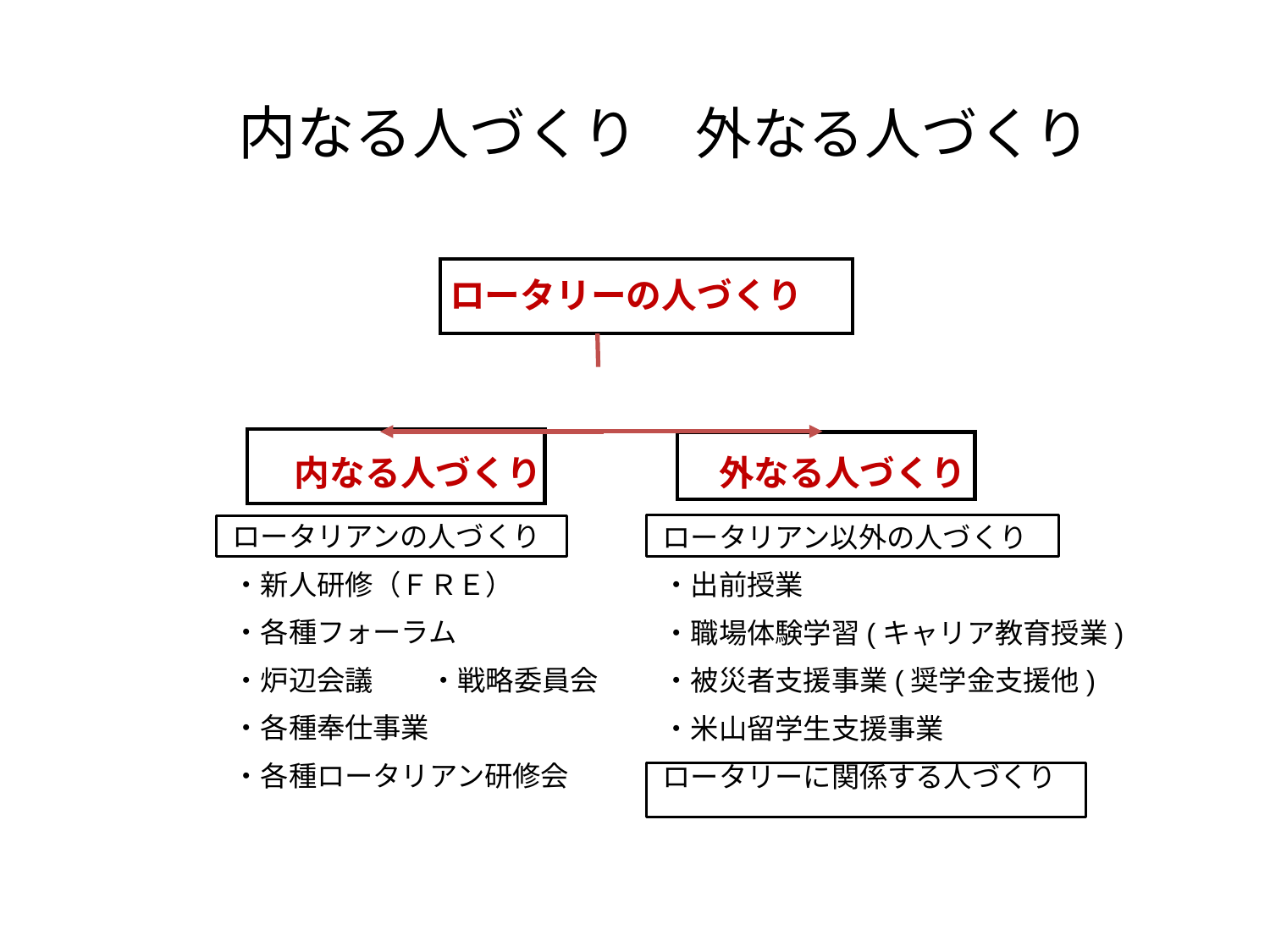

内なる人づくり　外なる人づくり

                          ロータリーの人づくり

　　内なる人づくり　　　　　外なる人づくり

ロータリアンの人づくり
・新人研修（ＦＲＥ）
・各種フォーラム
・炉辺会議　　・戦略委員会
・各種奉仕事業
・各種ロータリアン研修会
ロータリアン以外の人づくり
・出前授業
・職場体験学習(キャリア教育授業)
・被災者支援事業(奨学金支援他)
・米山留学生支援事業
ロータリーに関係する人づくり